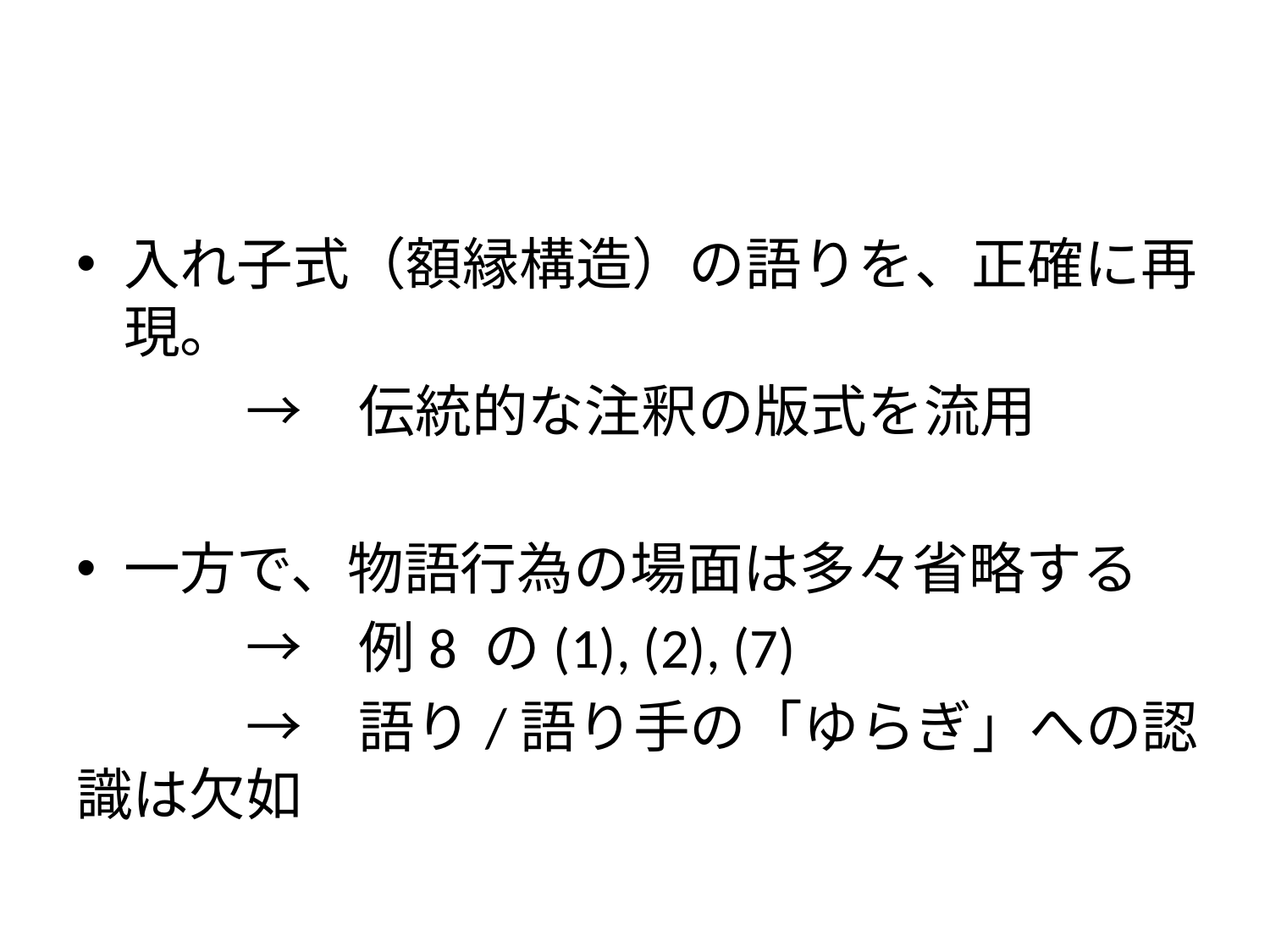

入れ子式（額縁構造）の語りを、正確に再現。
　　　→　伝統的な注釈の版式を流用

一方で、物語行為の場面は多々省略する
　　　→　例8 の(1), (2), (7)
　　　→　語り/語り手の「ゆらぎ」への認識は欠如